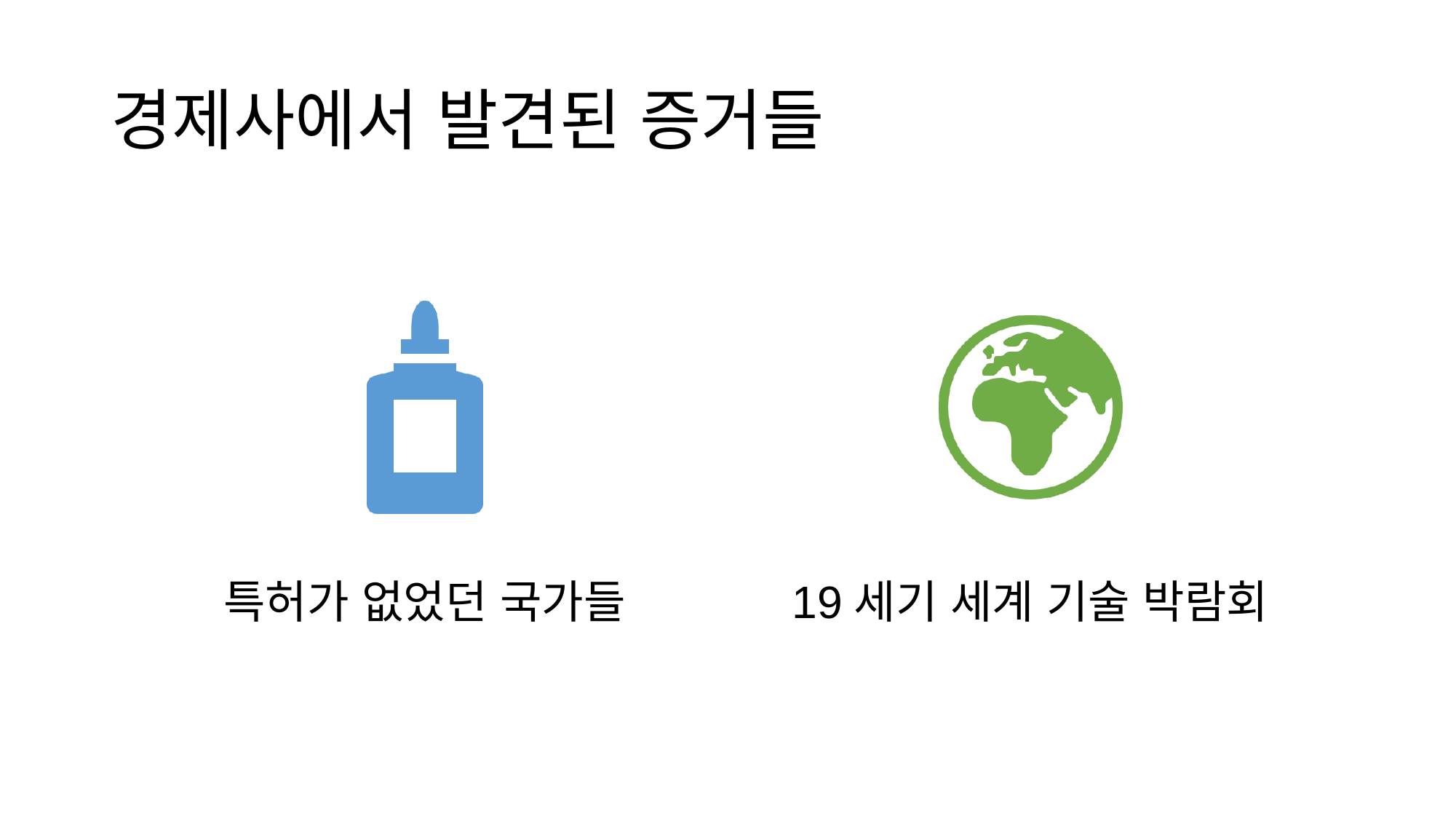

# 경제사에서 발견된 증거들
특허가 없었던 국가들
19세기 세계 기술 박람회